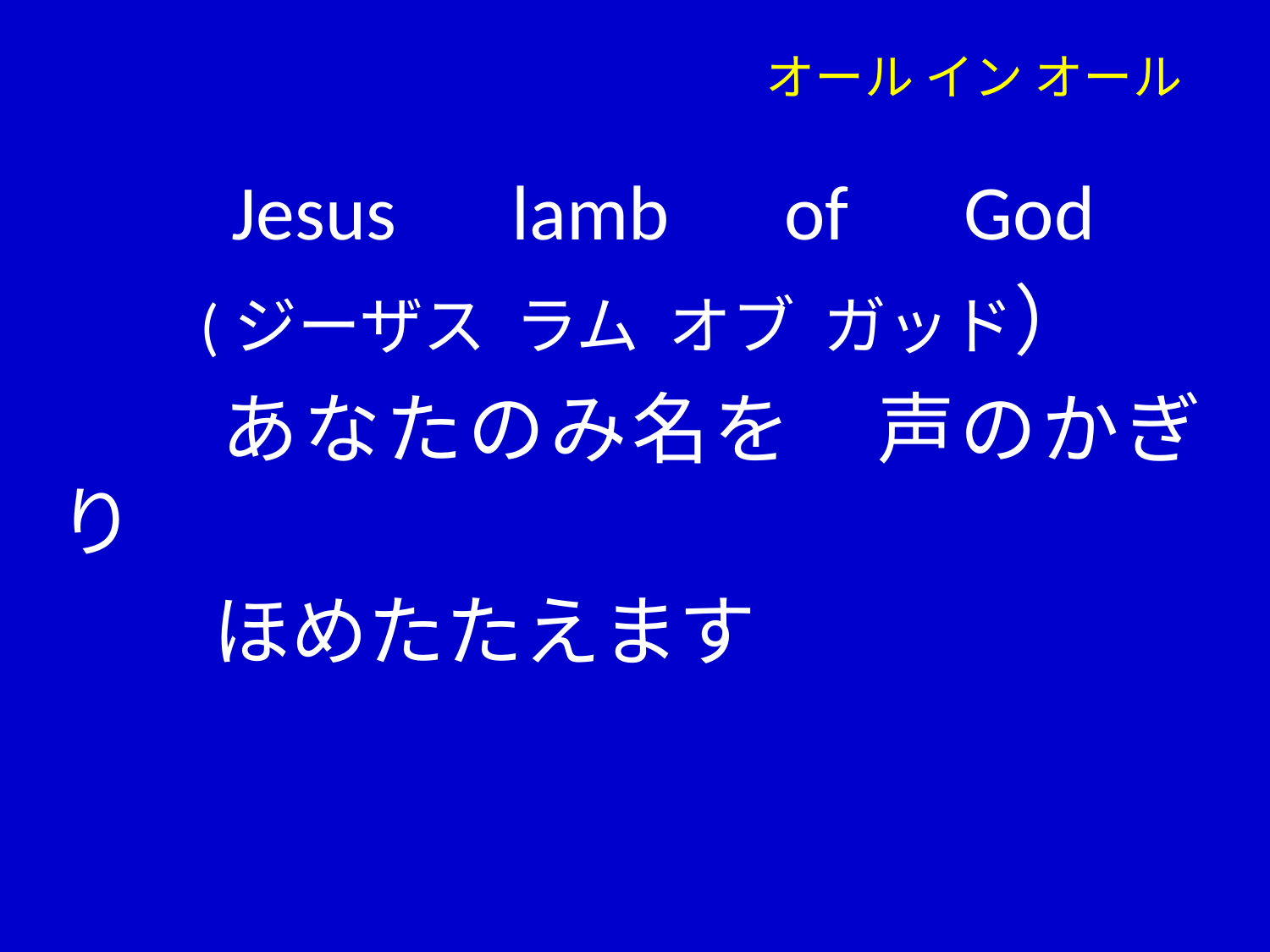

# オール イン オール
　　Jesus　lamb　of　God
　　(ジーザス  ラム  オブ  ガッド）
　　あなたのみ名を　声のかぎり
　　ほめたたえます